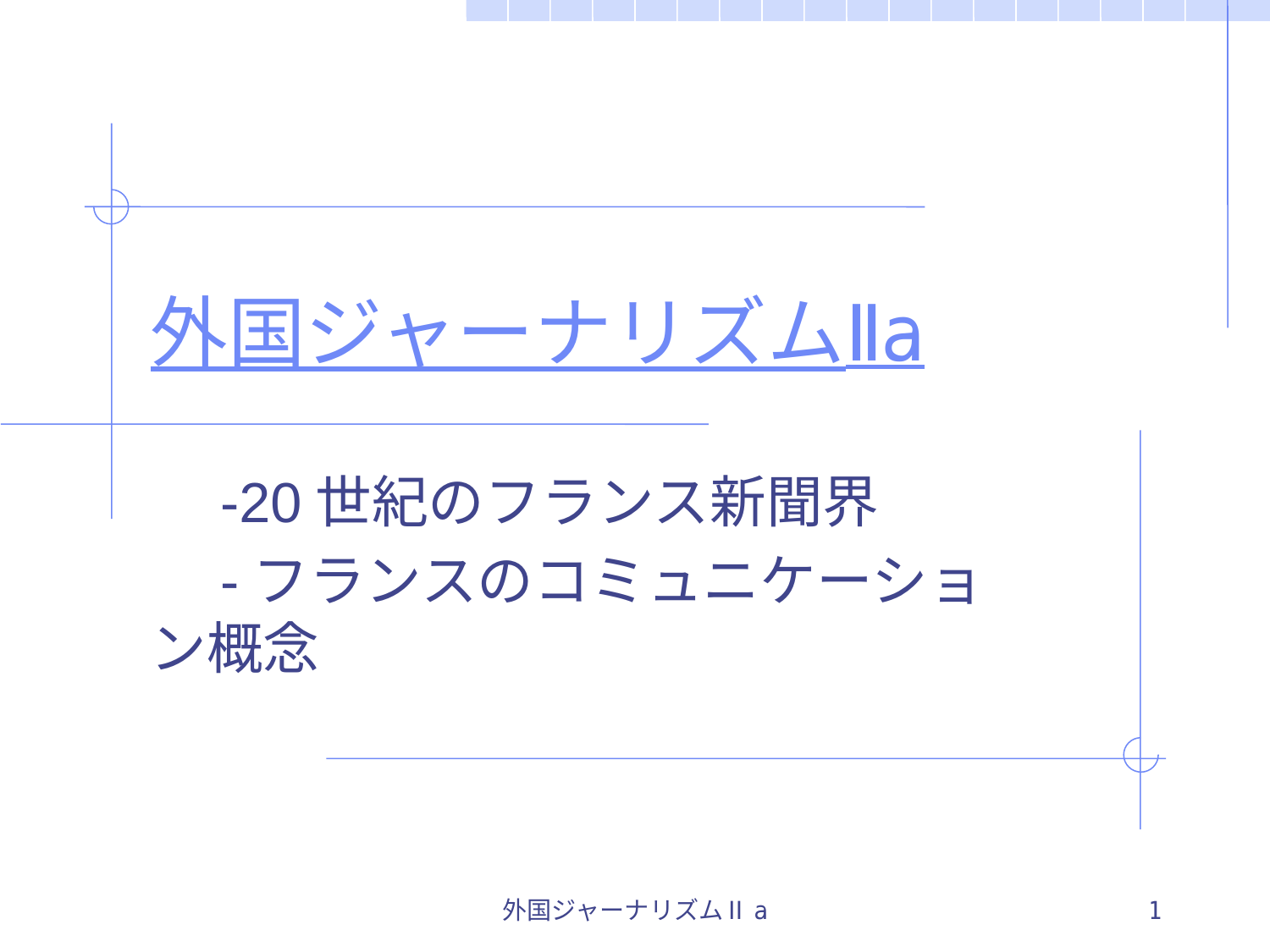

# 外国ジャーナリズムⅡa
　-20世紀のフランス新聞界
　-フランスのコミュニケーション概念

外国ジャーナリズムⅡa
1